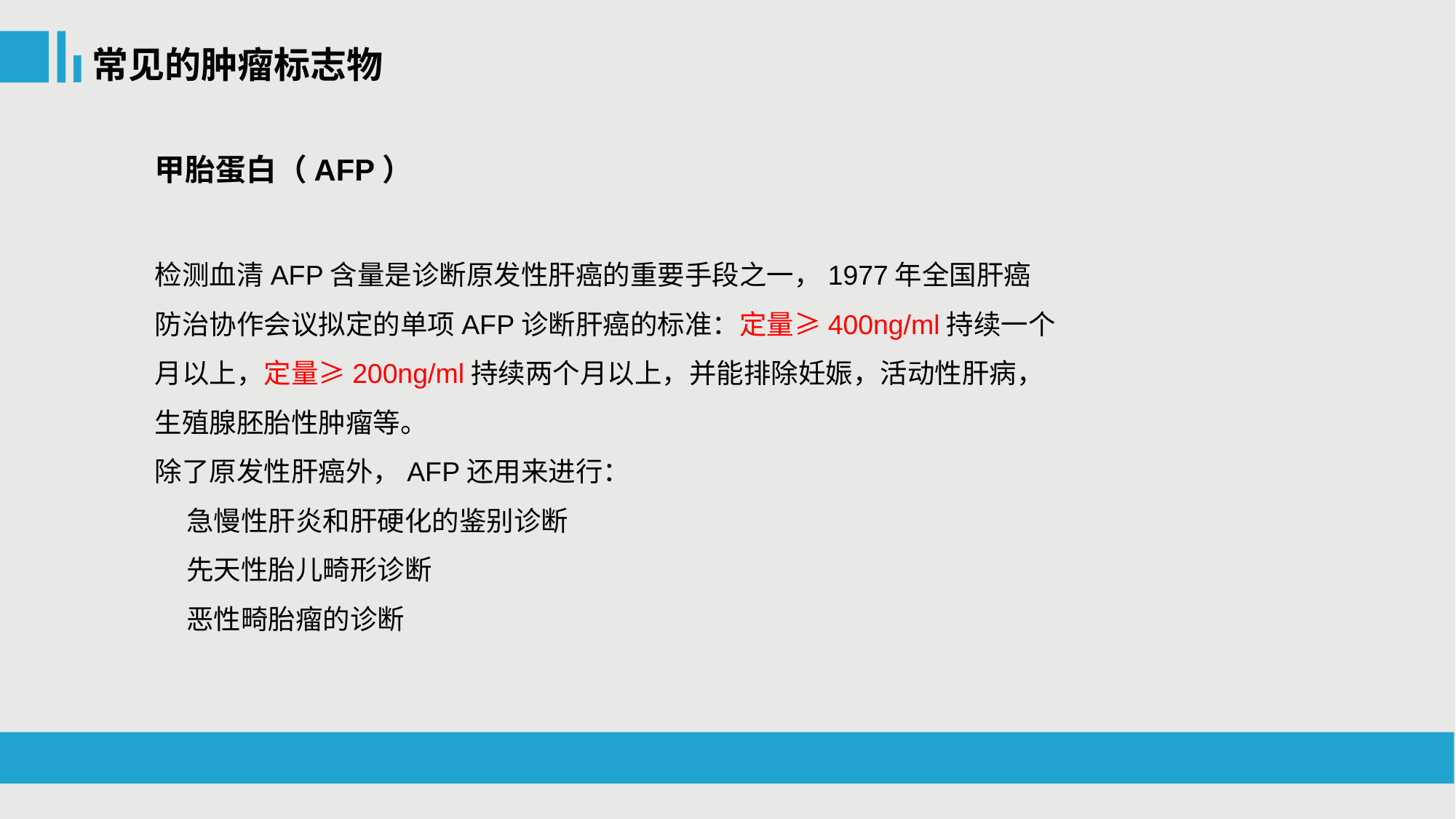

常见的肿瘤标志物

甲胎蛋白（AFP）

检测血清AFP含量是诊断原发性肝癌的重要手段之一，1977年全国肝癌防治协作会议拟定的单项AFP诊断肝癌的标准：定量≥400ng/ml持续一个月以上，定量≥200ng/ml持续两个月以上，并能排除妊娠，活动性肝病，生殖腺胚胎性肿瘤等。
除了原发性肝癌外，AFP还用来进行：
    急慢性肝炎和肝硬化的鉴别诊断
    先天性胎儿畸形诊断
    恶性畸胎瘤的诊断